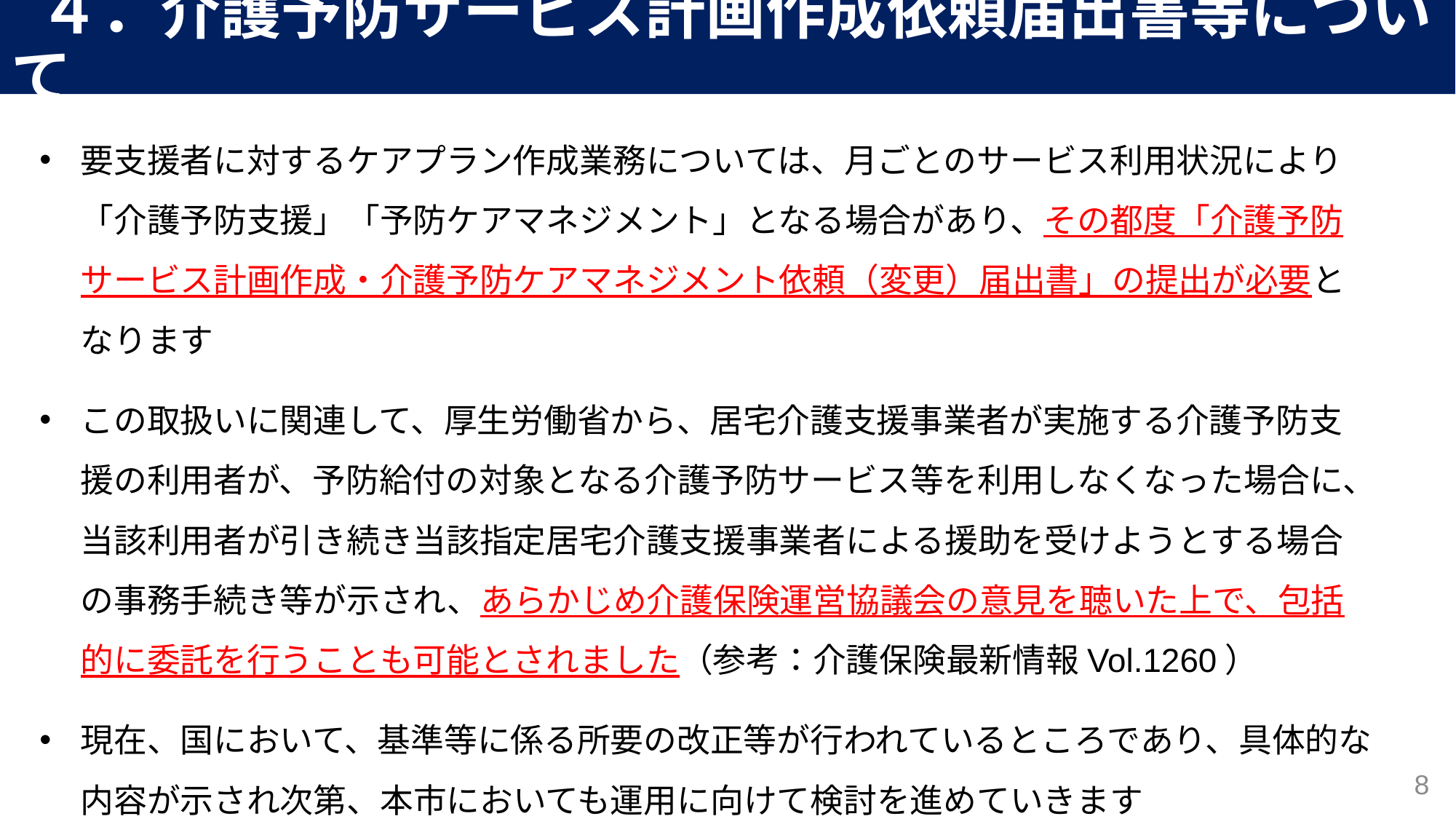

４．介護予防サービス計画作成依頼届出書等について
要支援者に対するケアプラン作成業務については、月ごとのサービス利用状況により「介護予防支援」「予防ケアマネジメント」となる場合があり、その都度「介護予防サービス計画作成・介護予防ケアマネジメント依頼（変更）届出書」の提出が必要となります

この取扱いに関連して、厚生労働省から、居宅介護支援事業者が実施する介護予防支援の利用者が、予防給付の対象となる介護予防サービス等を利用しなくなった場合に、当該利用者が引き続き当該指定居宅介護支援事業者による援助を受けようとする場合の事務手続き等が示され、あらかじめ介護保険運営協議会の意見を聴いた上で、包括的に委託を行うことも可能とされました（参考：介護保険最新情報Vol.1260）

現在、国において、基準等に係る所要の改正等が行われているところであり、具体的な内容が示され次第、本市においても運用に向けて検討を進めていきます
8